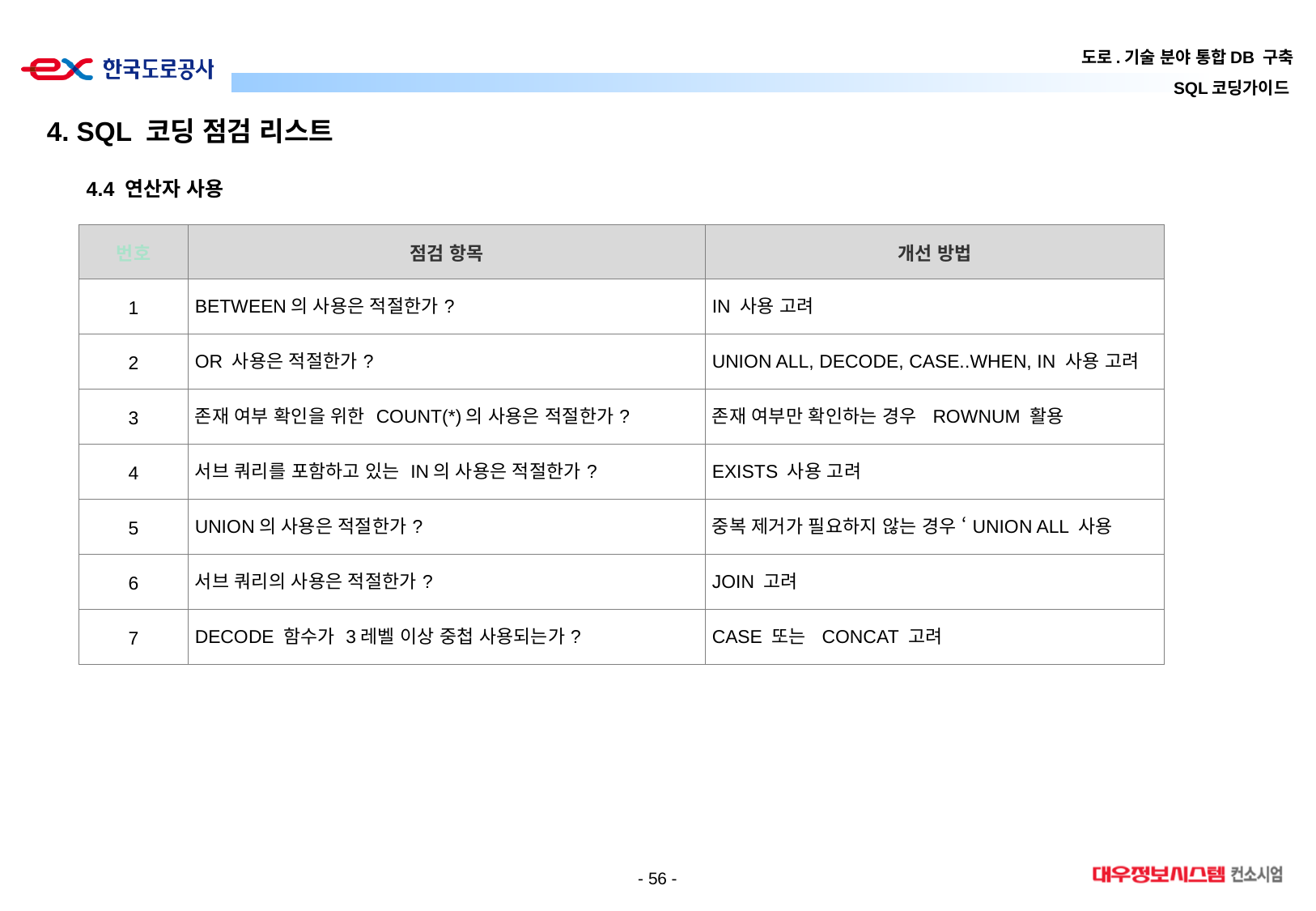

4. SQL 코딩 점검 리스트
4.4 연산자 사용
| 번호 | 점검 항목 | 개선 방법 |
| --- | --- | --- |
| 1 | BETWEEN의 사용은 적절한가? | IN 사용 고려 |
| 2 | OR 사용은 적절한가? | UNION ALL, DECODE, CASE..WHEN, IN 사용 고려 |
| 3 | 존재 여부 확인을 위한 COUNT(\*)의 사용은 적절한가? | 존재 여부만 확인하는 경우 ROWNUM 활용 |
| 4 | 서브 쿼리를 포함하고 있는 IN의 사용은 적절한가? | EXISTS 사용 고려 |
| 5 | UNION의 사용은 적절한가? | 중복 제거가 필요하지 않는 경우 ‘UNION ALL 사용 |
| 6 | 서브 쿼리의 사용은 적절한가? | JOIN 고려 |
| 7 | DECODE 함수가 3레벨 이상 중첩 사용되는가? | CASE 또는 CONCAT 고려 |